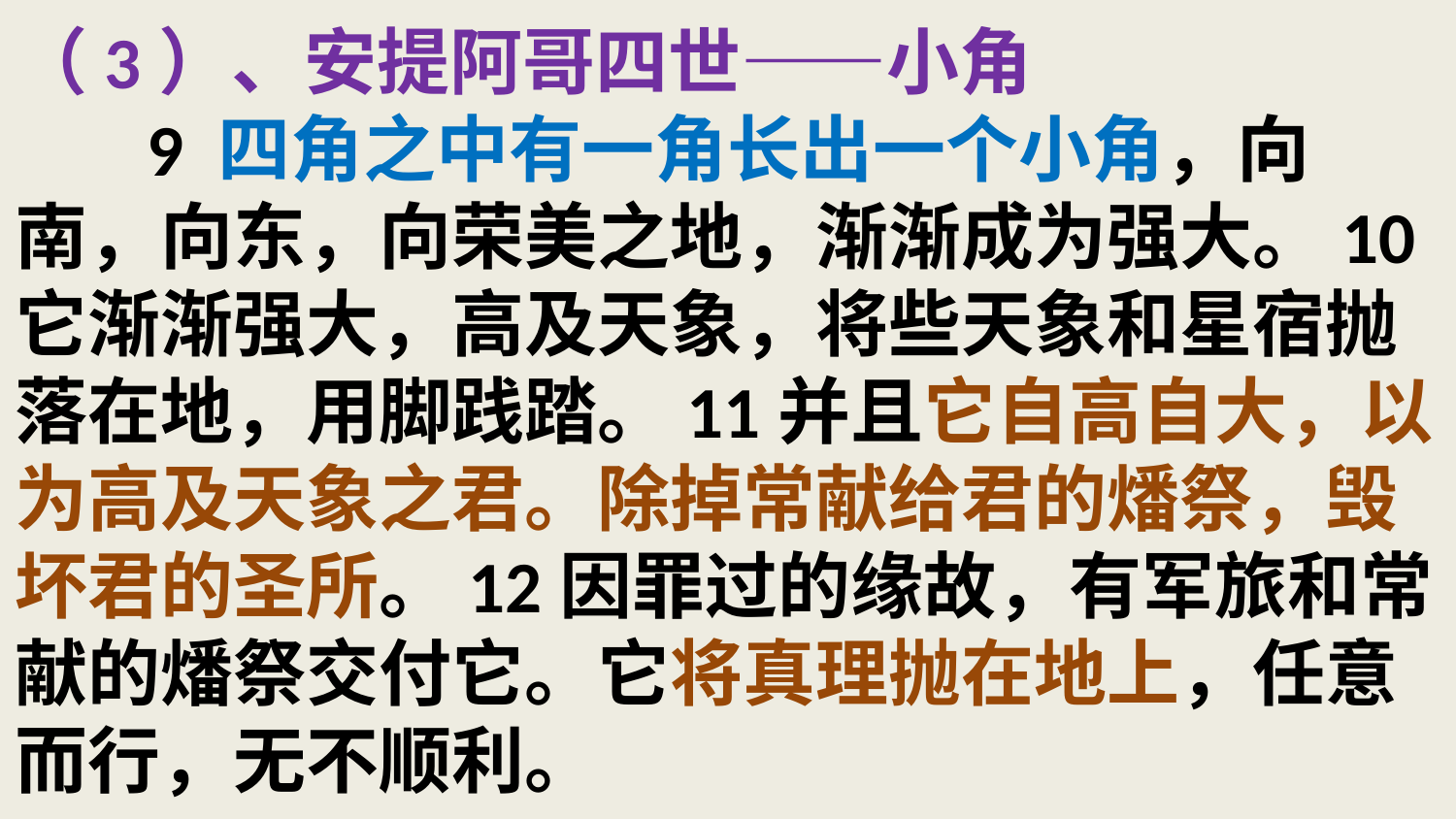

# （3）、安提阿哥四世——小角 9 四角之中有一角长出一个小角，向南，向东，向荣美之地，渐渐成为强大。10它渐渐强大，高及天象，将些天象和星宿抛落在地，用脚践踏。11并且它自高自大，以为高及天象之君。除掉常献给君的燔祭，毁坏君的圣所。12因罪过的缘故，有军旅和常献的燔祭交付它。它将真理抛在地上，任意而行，无不顺利。